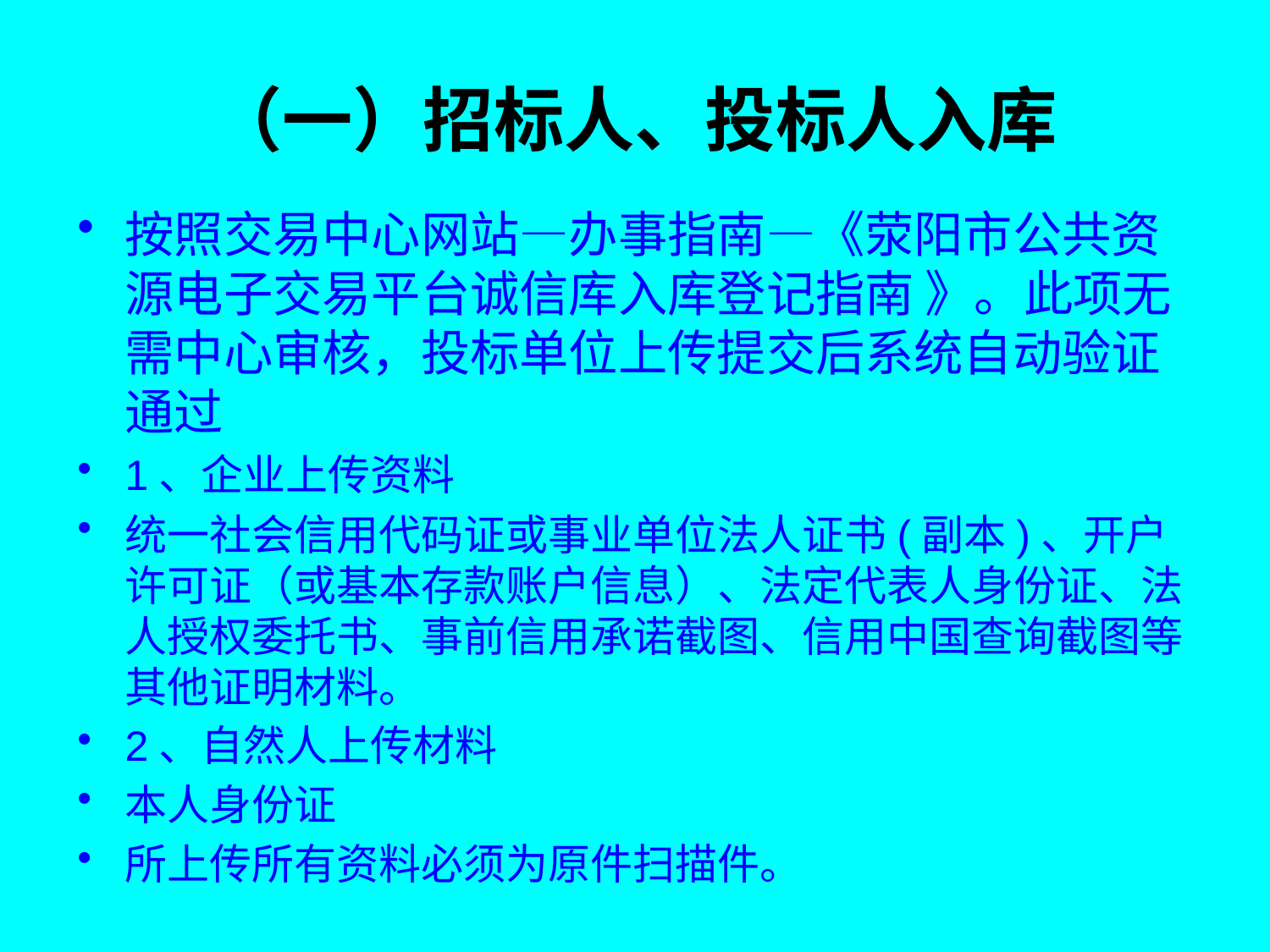

# （一）招标人、投标人入库
按照交易中心网站—办事指南—《荥阳市公共资源电子交易平台诚信库入库登记指南 》。此项无需中心审核，投标单位上传提交后系统自动验证通过
1、企业上传资料
统一社会信用代码证或事业单位法人证书(副本)、开户许可证（或基本存款账户信息）、法定代表人身份证、法人授权委托书、事前信用承诺截图、信用中国查询截图等其他证明材料。
2、自然人上传材料
本人身份证
所上传所有资料必须为原件扫描件。